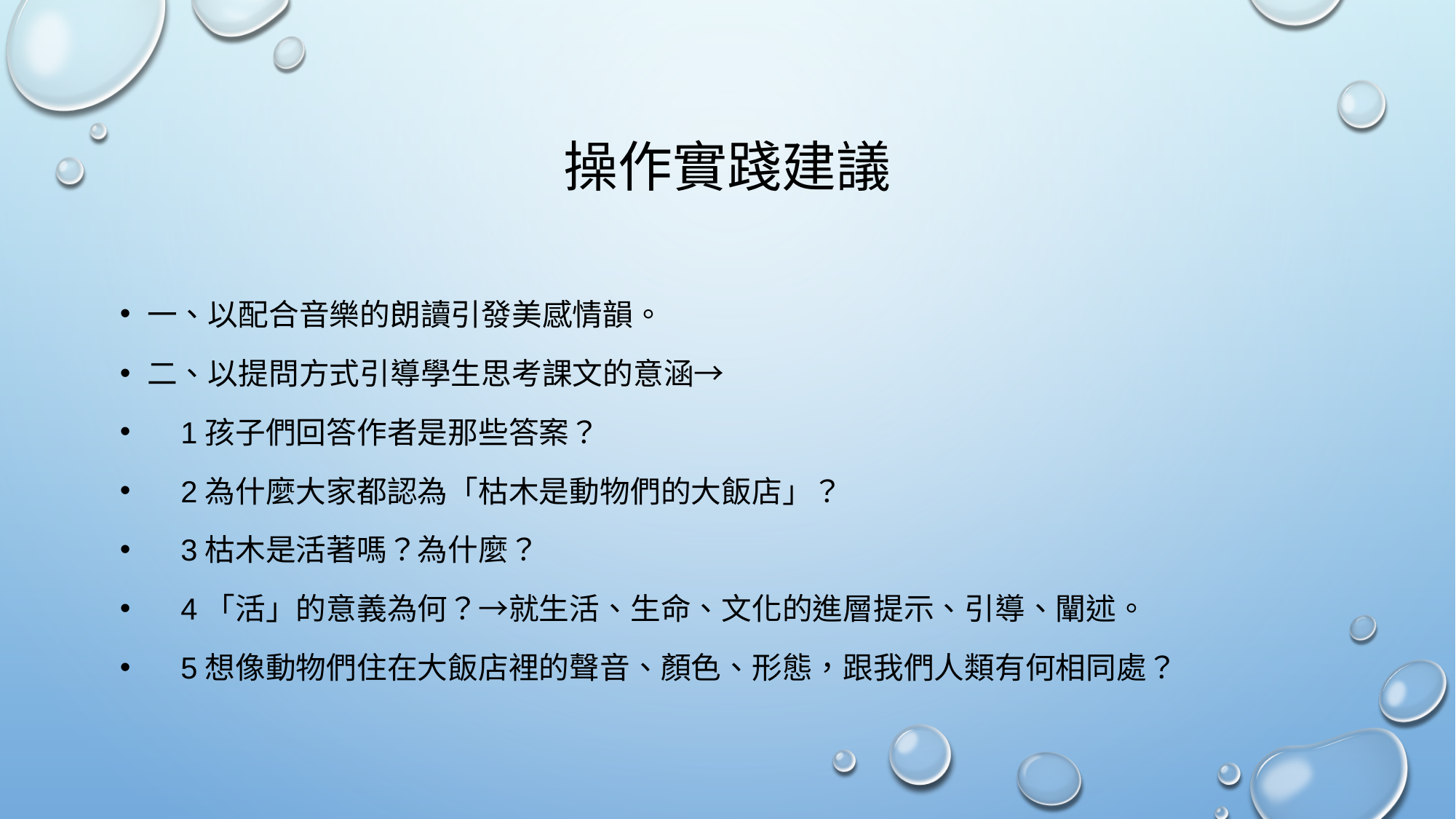

# 操作實踐建議
一、以配合音樂的朗讀引發美感情韻。
二、以提問方式引導學生思考課文的意涵→
    1孩子們回答作者是那些答案？
    2為什麼大家都認為「枯木是動物們的大飯店」？
    3枯木是活著嗎？為什麼？
    4「活」的意義為何？→就生活、生命、文化的進層提示、引導、闡述。
    5想像動物們住在大飯店裡的聲音、顏色、形態，跟我們人類有何相同處？